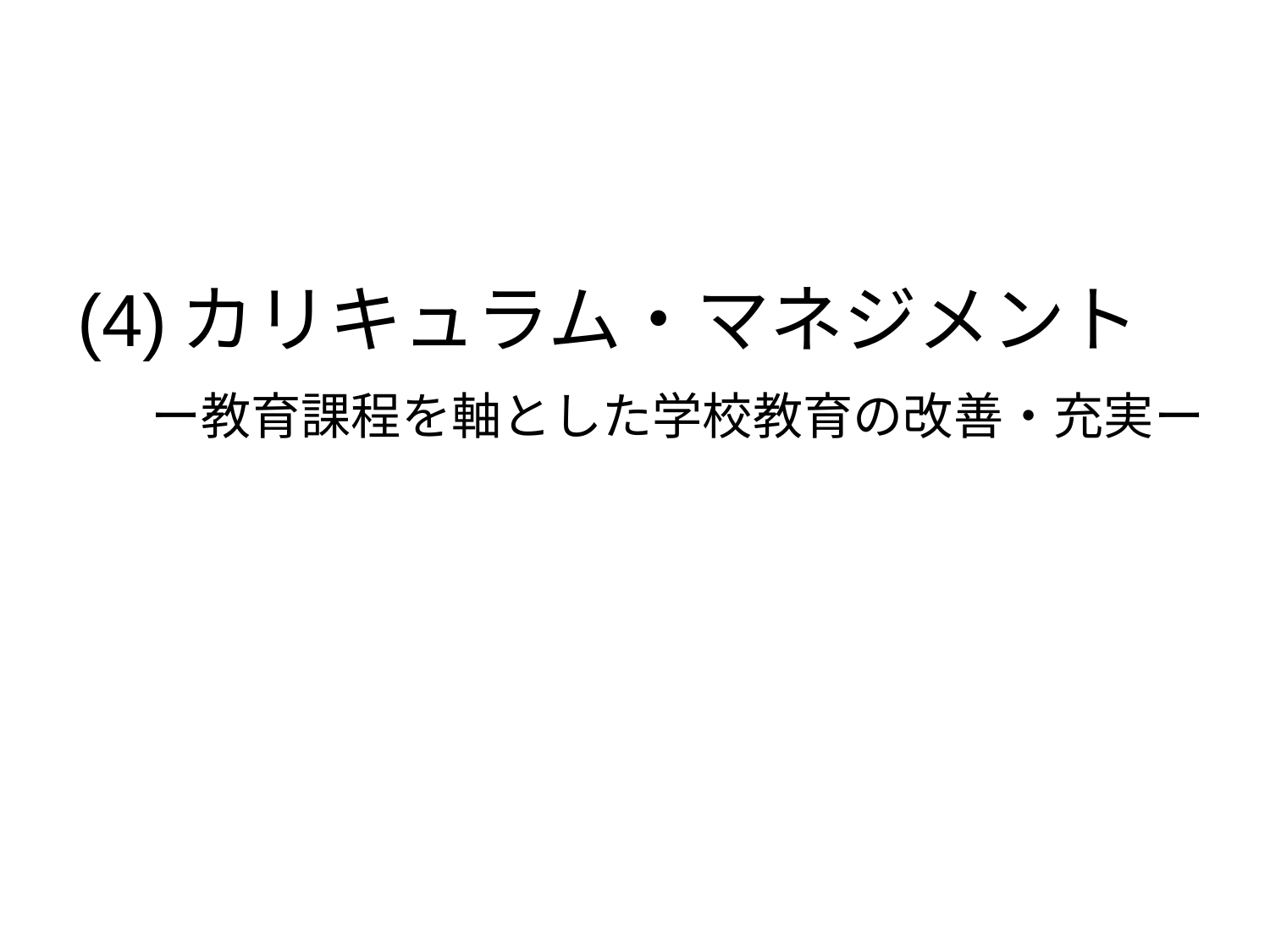

# (4)カリキュラム・マネジメント 　ー教育課程を軸とした学校教育の改善・充実ー